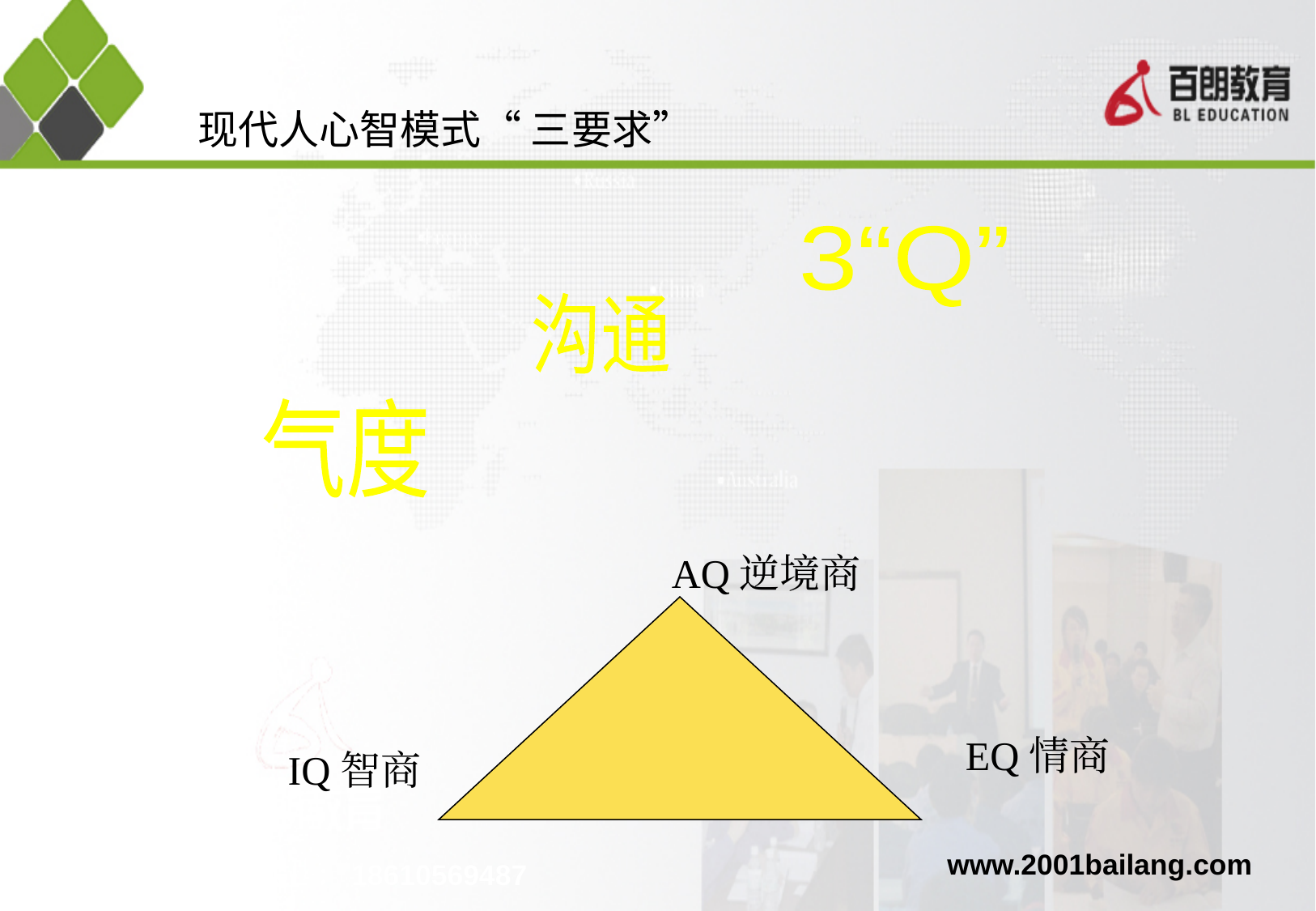

现代人心智模式“ 三要求”
3“Q”
沟通
气度
AQ逆境商

EQ情商
IQ智商